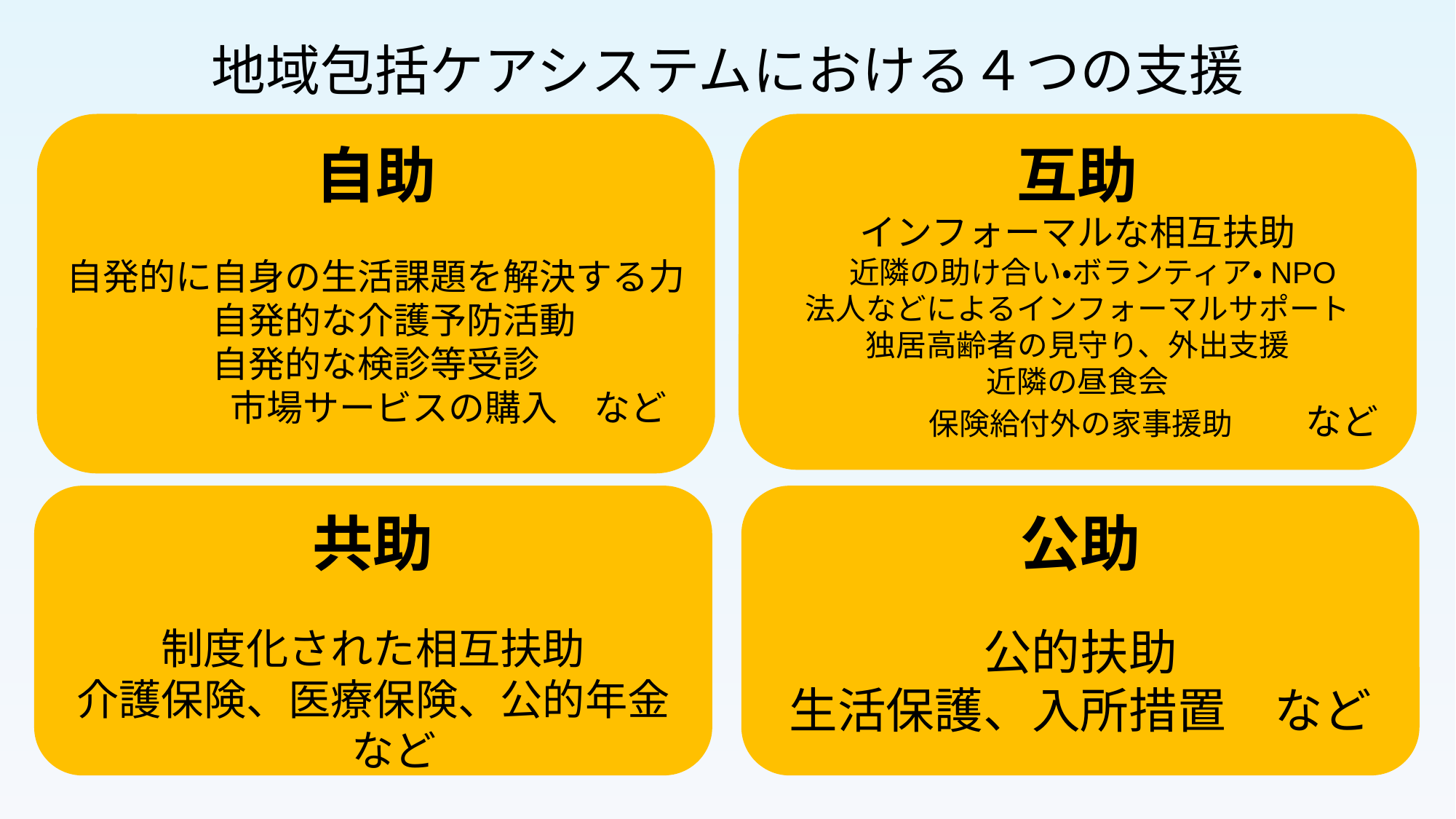

地域包括ケアシステムにおける４つの支援
自助

自発的に自身の生活課題を解決する力
　自発的な介護予防活動
自発的な検診等受診
　　　　市場サービスの購入　など
互助
インフォーマルな相互扶助
　近隣の助け合い・ボランティア・NPO
法人などによるインフォーマルサポート
独居高齢者の見守り、外出支援
近隣の昼食会
　　　　　保険給付外の家事援助　　など
共助

制度化された相互扶助
介護保険、医療保険、公的年金　など
公助

公的扶助
生活保護、入所措置　など